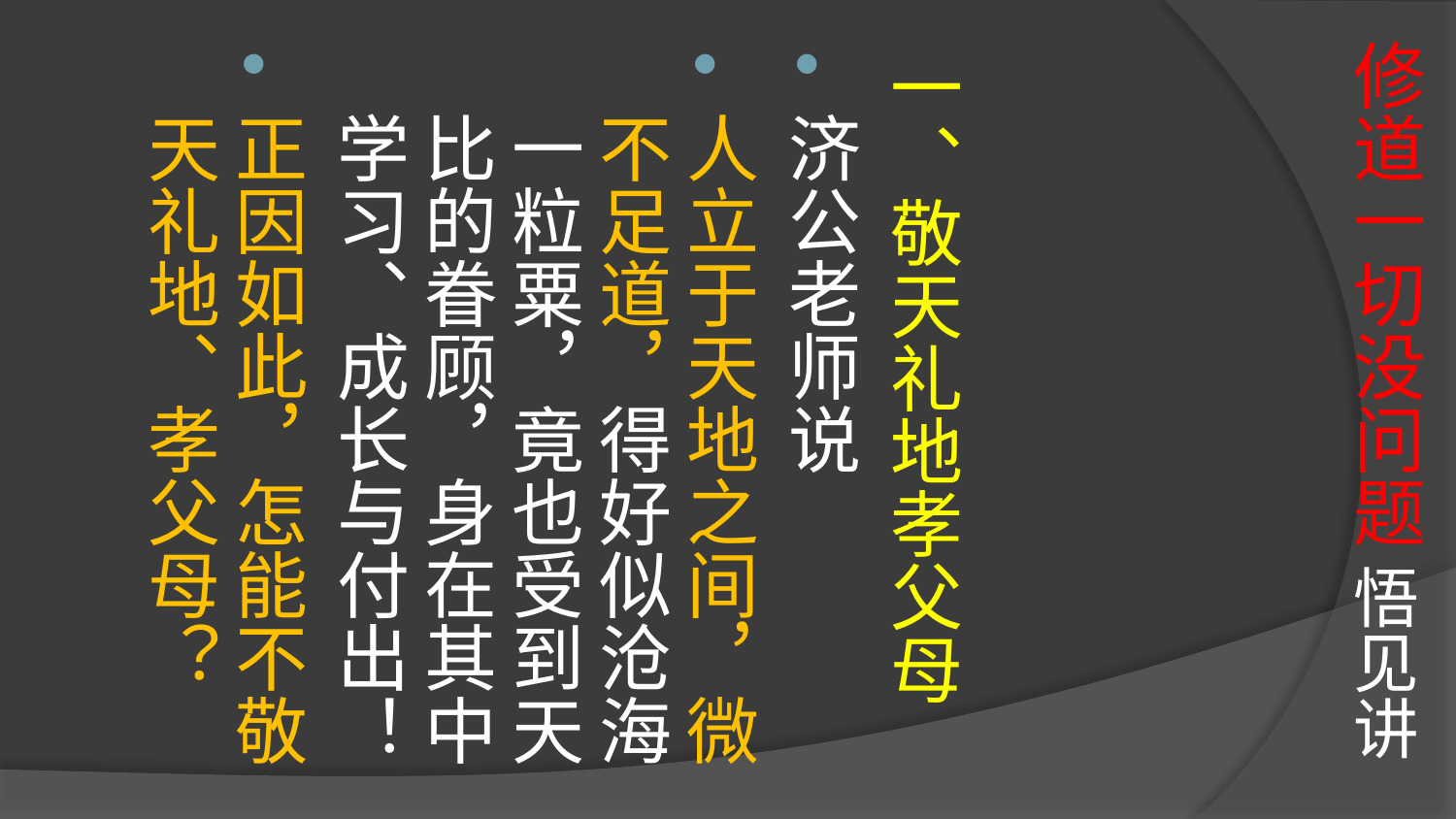

# 修道一切没问题 悟见讲
一、敬天礼地孝父母
济公老师说
人立于天地之间，微不足道，得好似沧海一粒粟，竟也受到天比的眷顾，身在其中学习、成长与付出！
正因如此，怎能不敬天礼地、孝父母？